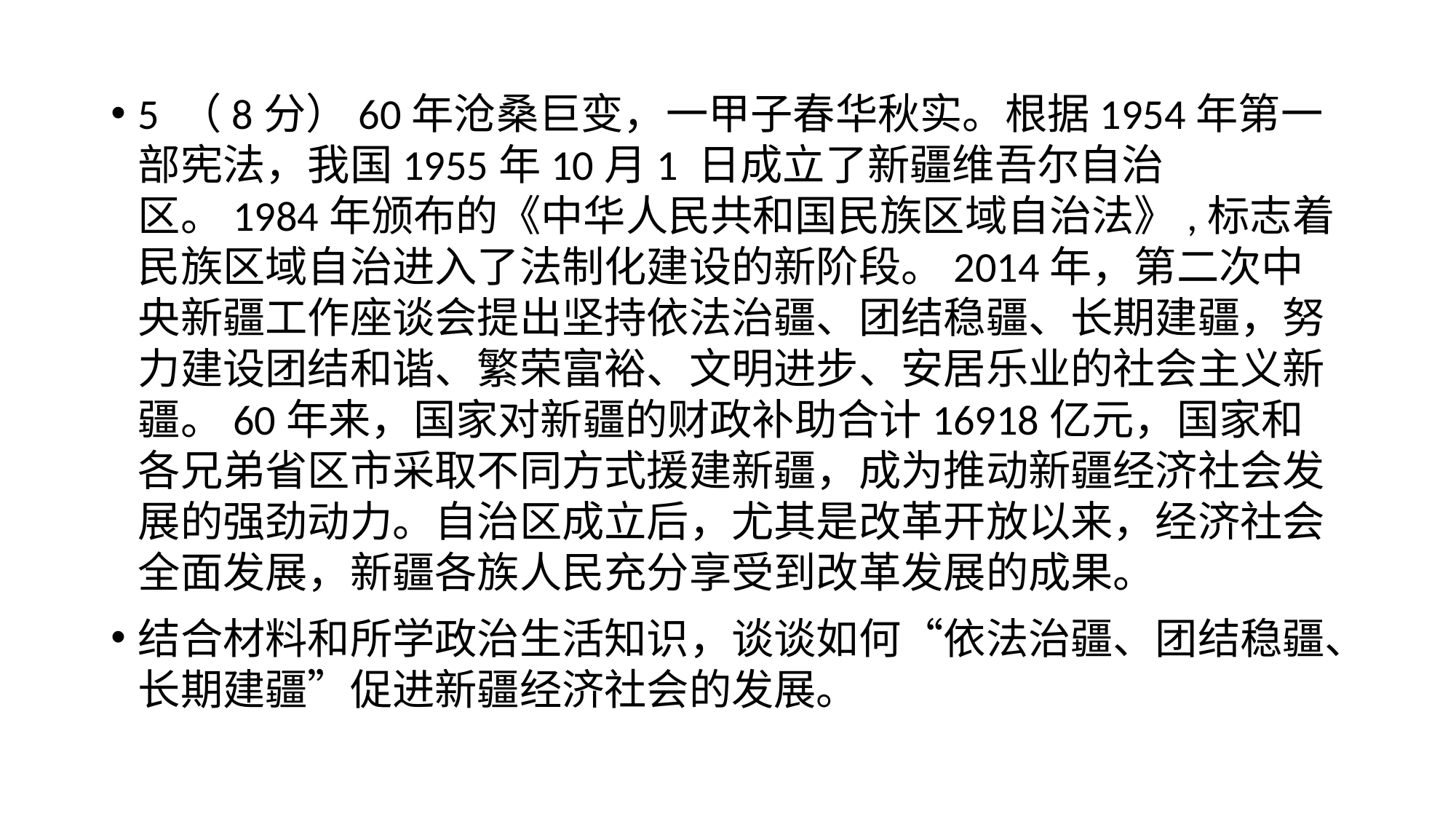

#
5 （8分）60年沧桑巨变，一甲子春华秋实。根据1954年第一部宪法，我国1955年10月1 日成立了新疆维吾尔自治区。1984年颁布的《中华人民共和国民族区域自治法》,标志着民族区域自治进入了法制化建设的新阶段。2014年，第二次中央新疆工作座谈会提出坚持依法治疆、团结稳疆、长期建疆，努力建设团结和谐、繁荣富裕、文明进步、安居乐业的社会主义新疆。60年来，国家对新疆的财政补助合计16918亿元，国家和各兄弟省区市采取不同方式援建新疆，成为推动新疆经济社会发展的强劲动力。自治区成立后，尤其是改革开放以来，经济社会全面发展，新疆各族人民充分享受到改革发展的成果。
结合材料和所学政治生活知识，谈谈如何“依法治疆、团结稳疆、长期建疆”促进新疆经济社会的发展。